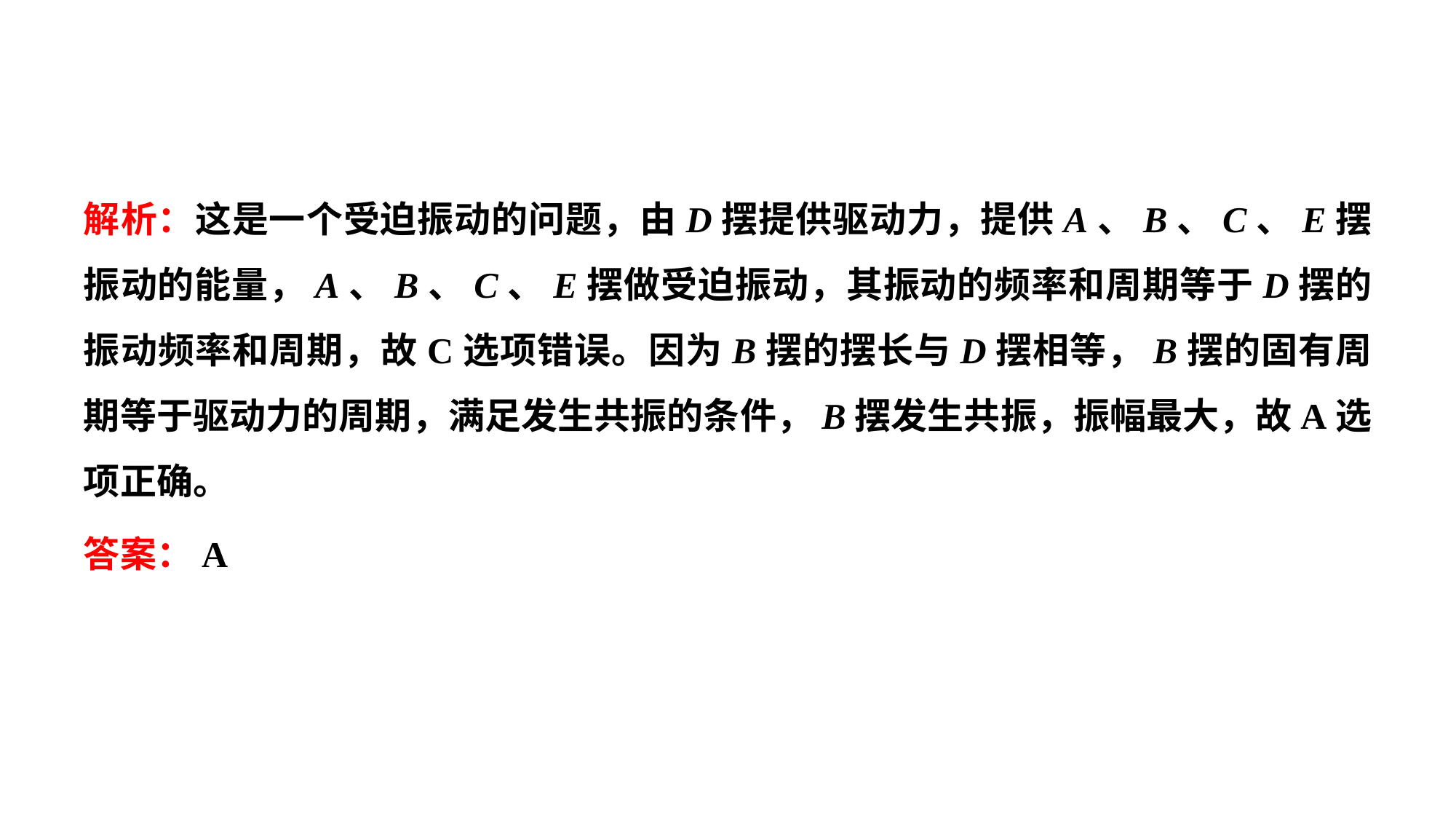

解析：这是一个受迫振动的问题，由D摆提供驱动力，提供A、B、C、E摆振动的能量，A、B、C、E摆做受迫振动，其振动的频率和周期等于D摆的振动频率和周期，故C选项错误。因为B摆的摆长与D摆相等，B摆的固有周期等于驱动力的周期，满足发生共振的条件，B摆发生共振，振幅最大，故A选项正确。
答案：A